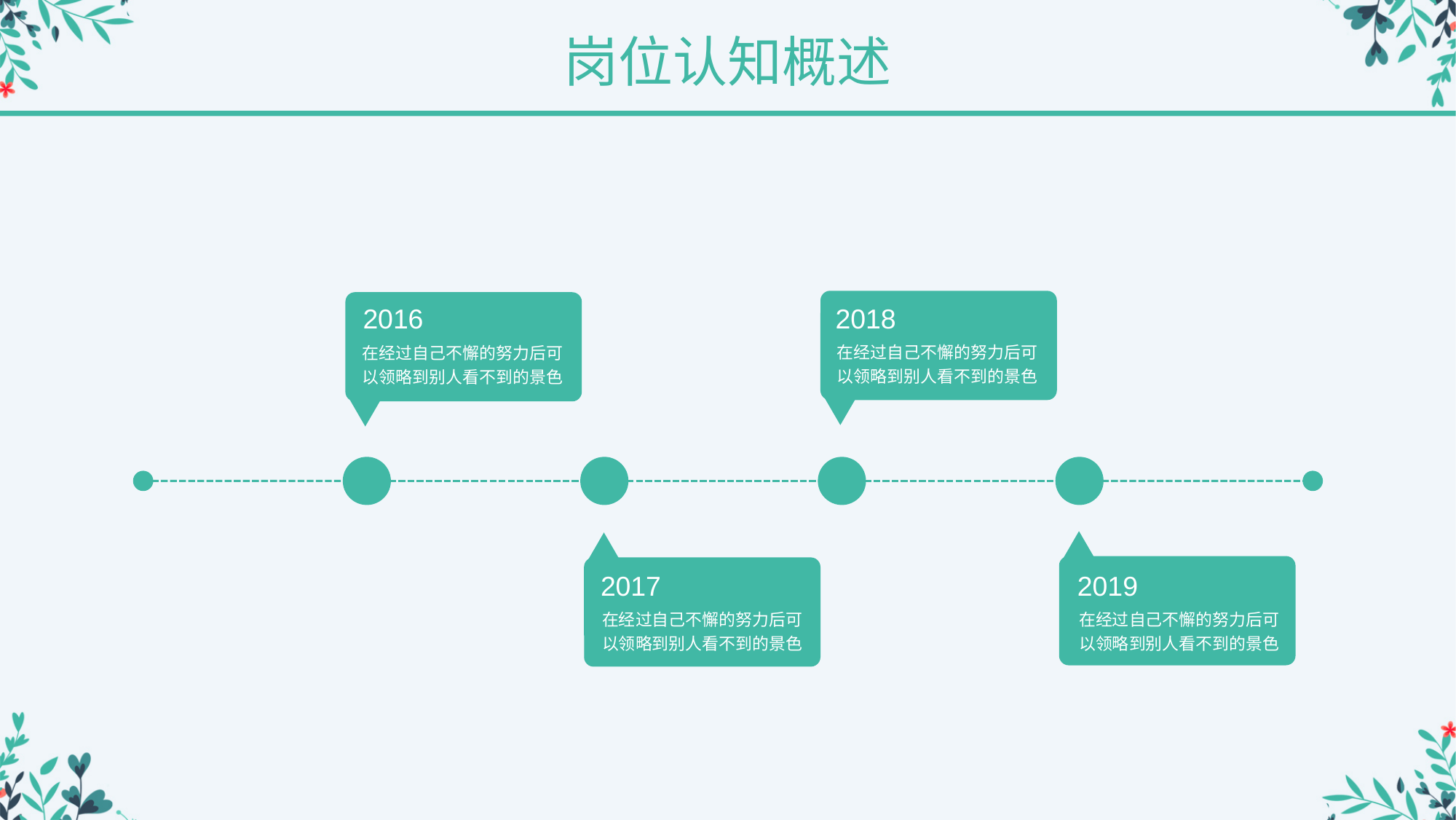

岗位认知概述

2016
2018
在经过自己不懈的努力后可以领略到别人看不到的景色
在经过自己不懈的努力后可以领略到别人看不到的景色

2019
2017
在经过自己不懈的努力后可以领略到别人看不到的景色
在经过自己不懈的努力后可以领略到别人看不到的景色